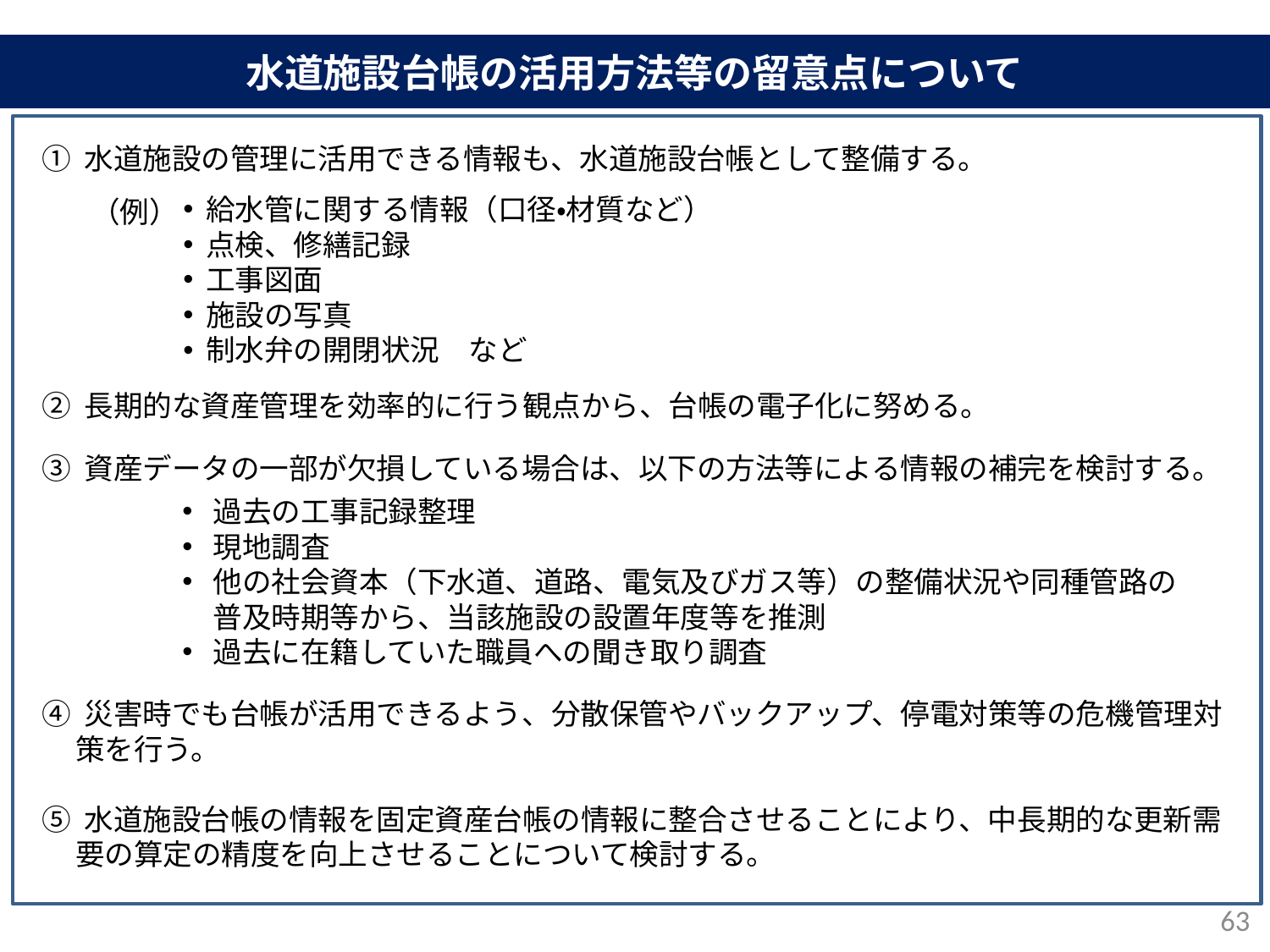

水道施設台帳の活用方法等の留意点について

① 水道施設の管理に活用できる情報も、水道施設台帳として整備する。
給水管に関する情報（口径・材質など）
点検、修繕記録
工事図面
施設の写真
制水弁の開閉状況　など
（例）
② 長期的な資産管理を効率的に行う観点から、台帳の電子化に努める。

③ 資産データの一部が欠損している場合は、以下の方法等による情報の補完を検討する。

④ 災害時でも台帳が活用できるよう、分散保管やバックアップ、停電対策等の危機管理対策を行う。

⑤ 水道施設台帳の情報を固定資産台帳の情報に整合させることにより、中長期的な更新需要の算定の精度を向上させることについて検討する。
過去の工事記録整理
現地調査
他の社会資本（下水道、道路、電気及びガス等）の整備状況や同種管路の普及時期等から、当該施設の設置年度等を推測
過去に在籍していた職員への聞き取り調査
63